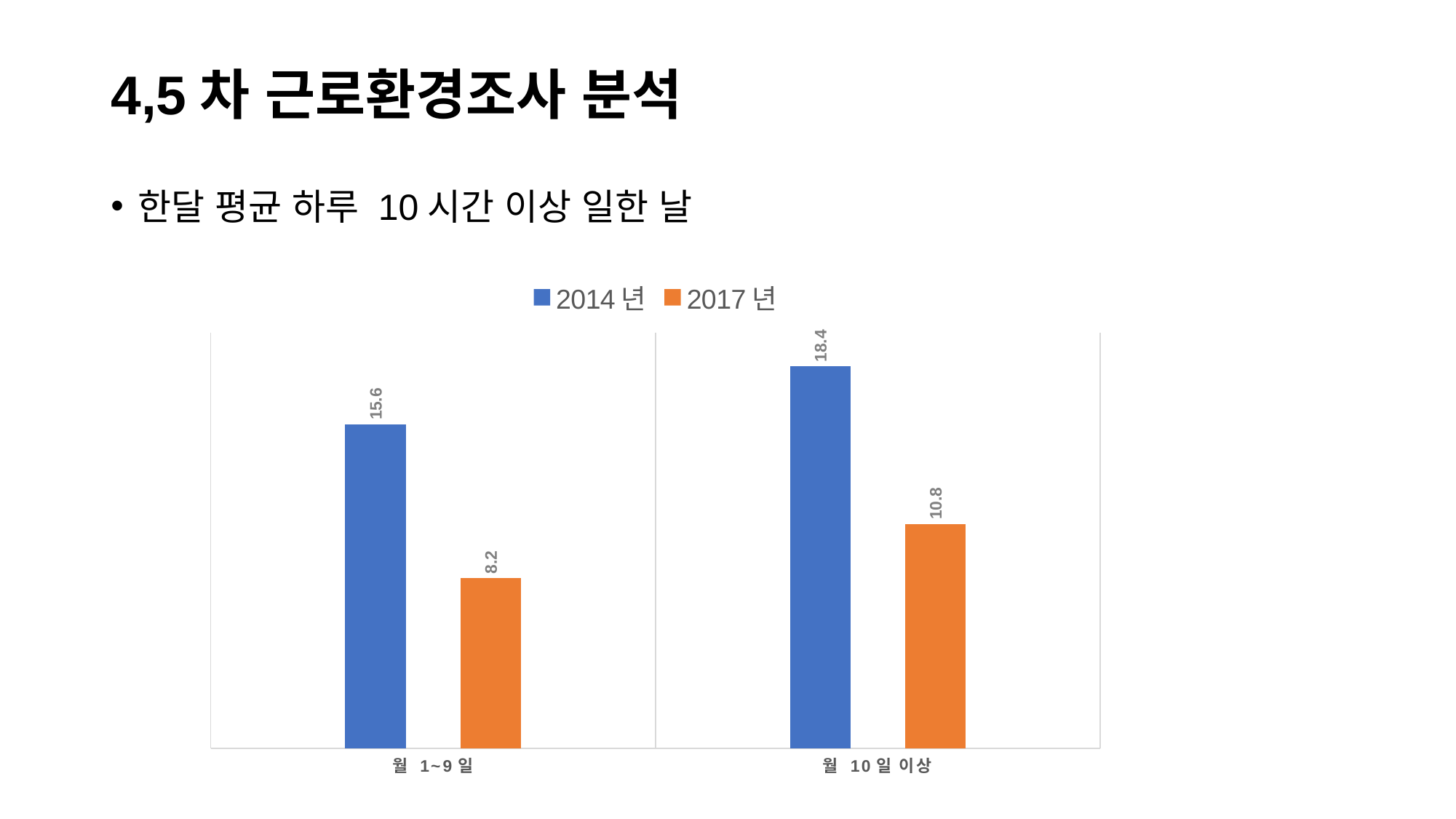

# 4,5차 근로환경조사 분석
한달 평균 하루 10시간 이상 일한 날

### Chart

| Category | 2014년 | 2017년 |
|---|---|---|
| 월 1~9일 | 15.6 | 8.200000000000001 |
| 월 10일 이상 | 18.4 | 10.8 |